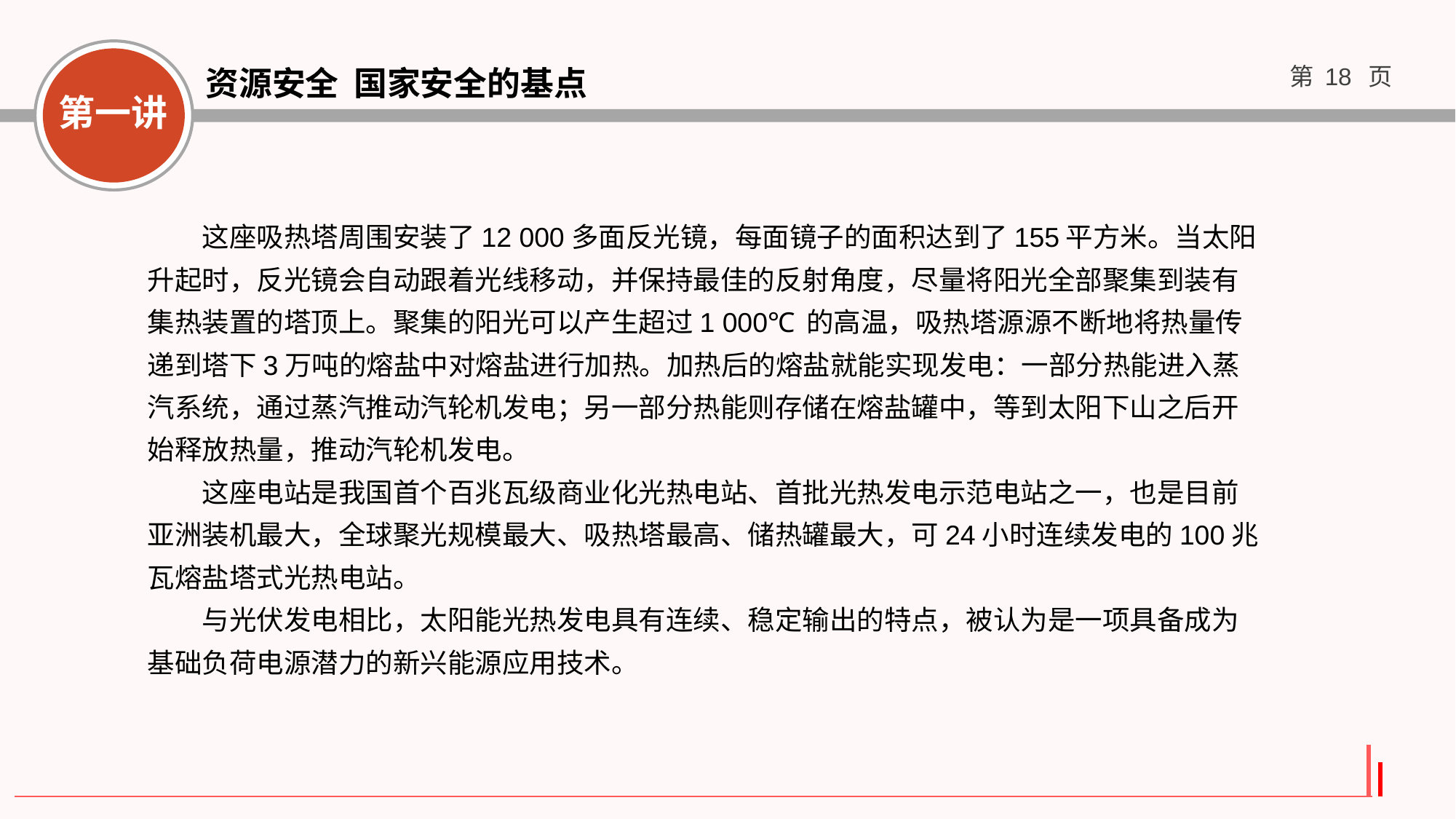

这座吸热塔周围安装了12 000多面反光镜，每面镜子的面积达到了155平方米。当太阳升起时，反光镜会自动跟着光线移动，并保持最佳的反射角度，尽量将阳光全部聚集到装有集热装置的塔顶上。聚集的阳光可以产生超过1 000℃的高温，吸热塔源源不断地将热量传递到塔下3万吨的熔盐中对熔盐进行加热。加热后的熔盐就能实现发电：一部分热能进入蒸汽系统，通过蒸汽推动汽轮机发电；另一部分热能则存储在熔盐罐中，等到太阳下山之后开始释放热量，推动汽轮机发电。
这座电站是我国首个百兆瓦级商业化光热电站、首批光热发电示范电站之一，也是目前亚洲装机最大，全球聚光规模最大、吸热塔最高、储热罐最大，可24小时连续发电的100兆瓦熔盐塔式光热电站。
与光伏发电相比，太阳能光热发电具有连续、稳定输出的特点，被认为是一项具备成为基础负荷电源潜力的新兴能源应用技术。